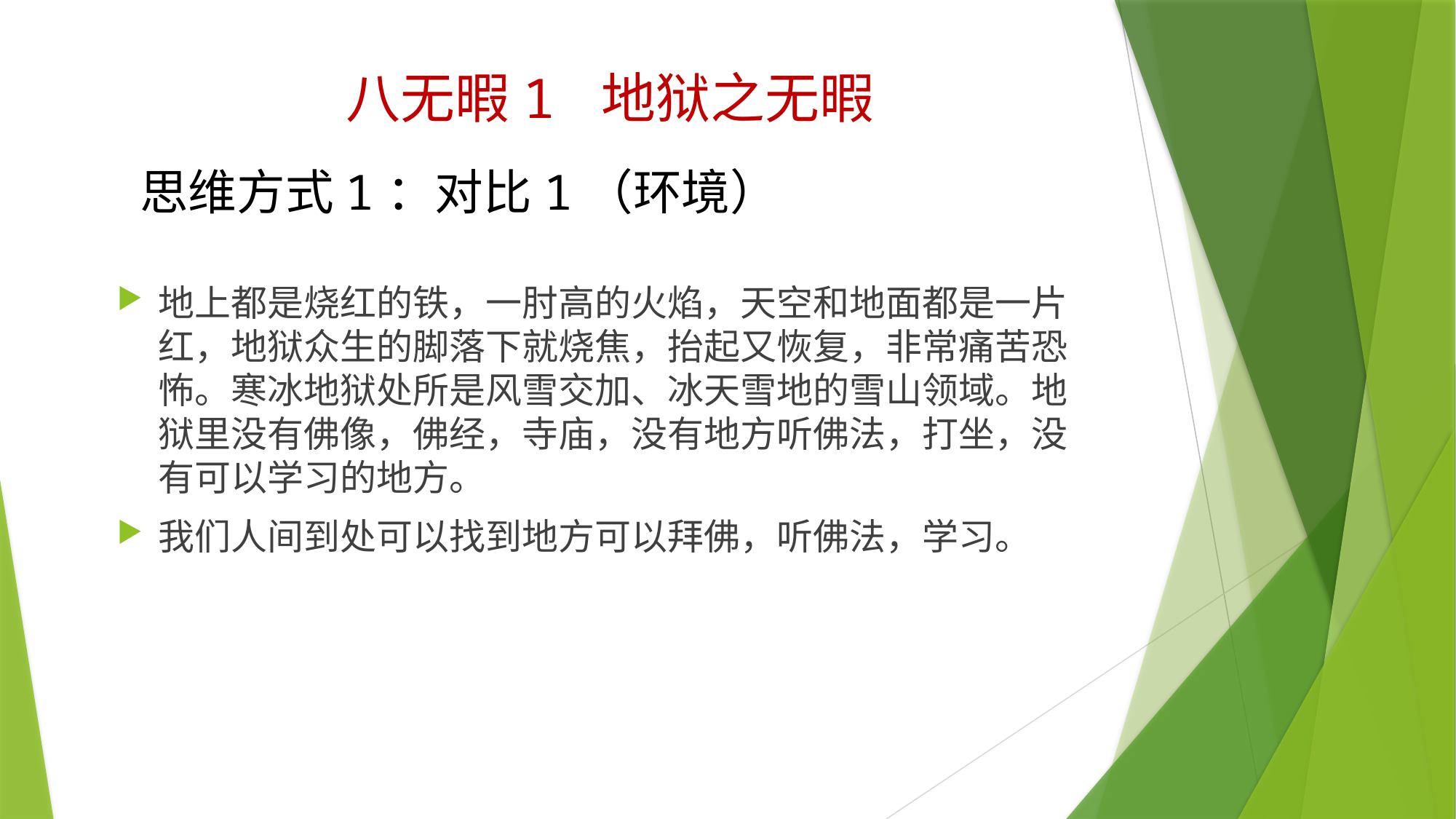

八无暇1 地狱之无暇
# 思维方式1：对比1（环境）
地上都是烧红的铁，一肘高的火焰，天空和地面都是一片红，地狱众生的脚落下就烧焦，抬起又恢复，非常痛苦恐怖。寒冰地狱处所是风雪交加、冰天雪地的雪山领域。地狱里没有佛像，佛经，寺庙，没有地方听佛法，打坐，没有可以学习的地方。
我们人间到处可以找到地方可以拜佛，听佛法，学习。